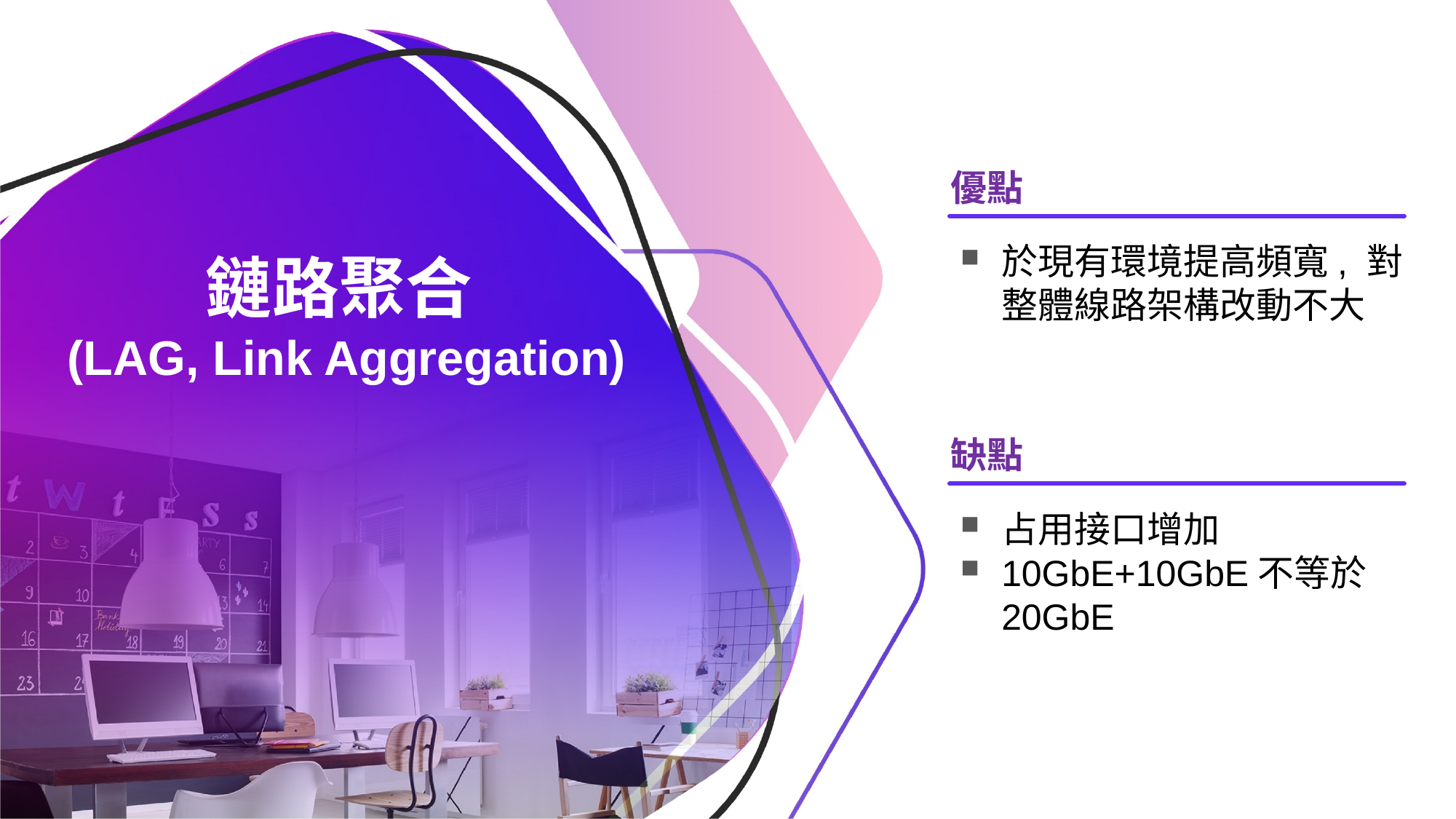

優點
# 鏈路聚合  (LAG, Link Aggregation)
於現有環境提高頻寬​, 對整體線路架構改動不大
缺點
占用接口增加
10GbE+10GbE不等於20GbE